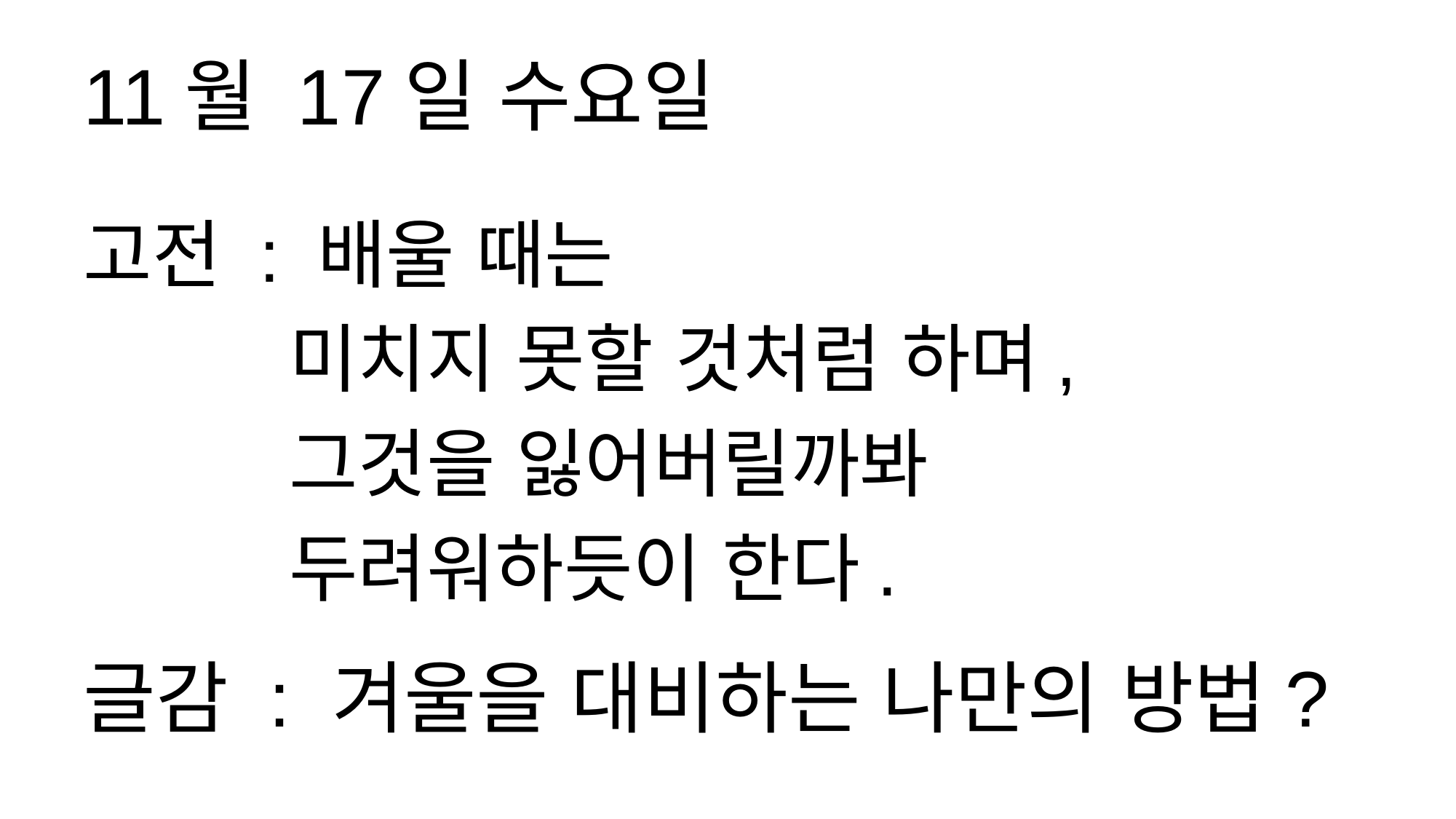

11월 17일 수요일
고전 : 배울 때는
         미치지 못할 것처럼 하며,
         그것을 잃어버릴까봐
         두려워하듯이 한다.
글감 : 겨울을 대비하는 나만의 방법?